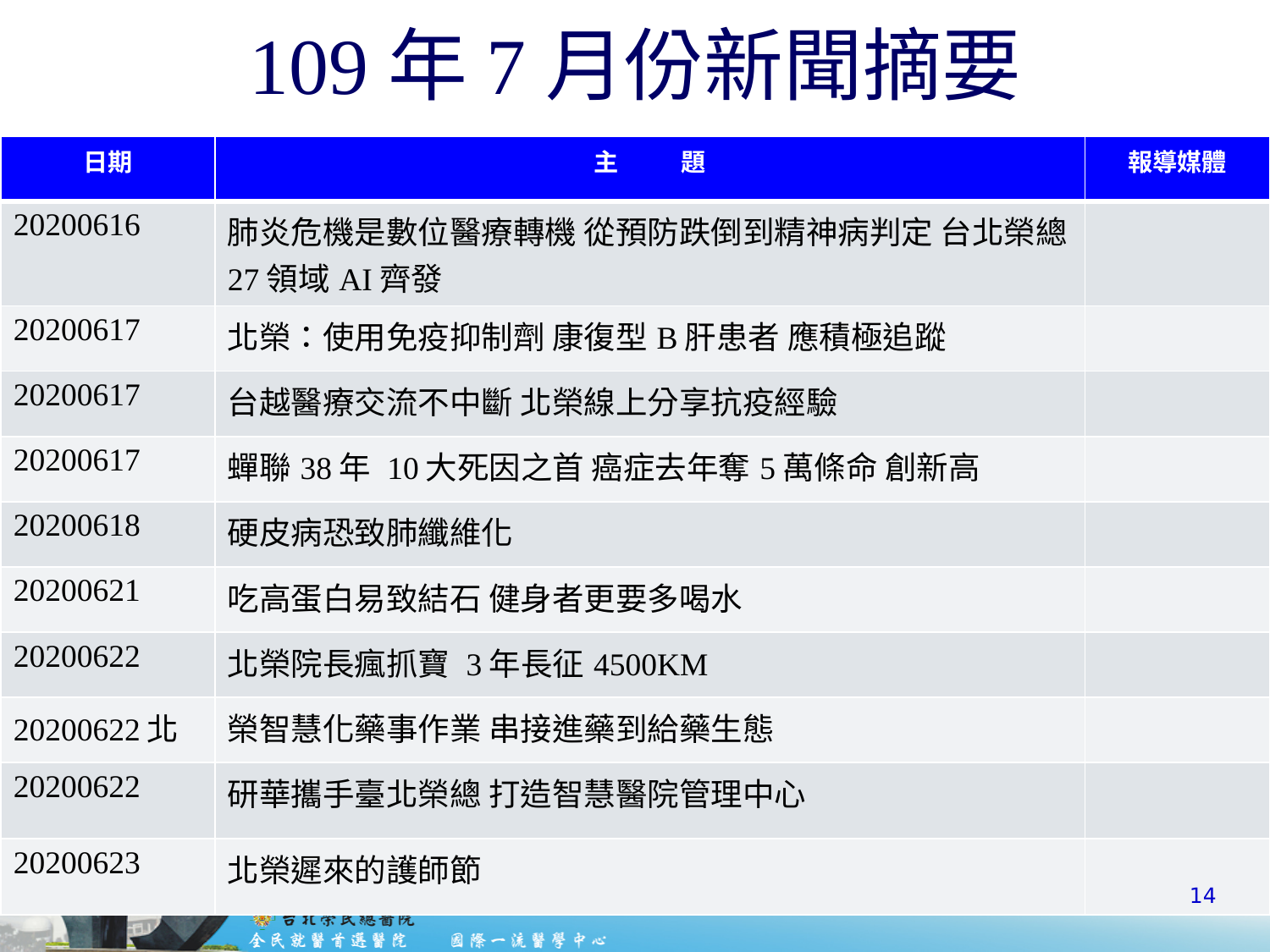

# 109年7月份新聞摘要
| 日期 | 主 題 | 報導媒體 |
| --- | --- | --- |
| 20200616 | 肺炎危機是數位醫療轉機 從預防跌倒到精神病判定 台北榮總27領域AI齊發 |  |
| 20200617 | 北榮：使用免疫抑制劑 康復型B肝患者 應積極追蹤 |  |
| 20200617 | 台越醫療交流不中斷 北榮線上分享抗疫經驗 |  |
| 20200617 | 蟬聯38年 10大死因之首 癌症去年奪5萬條命 創新高 |  |
| 20200618 | 硬皮病恐致肺纖維化 |  |
| 20200621 | 吃高蛋白易致結石 健身者更要多喝水 |  |
| 20200622 | 北榮院長瘋抓寶 3年長征4500KM |  |
| 20200622北 | 榮智慧化藥事作業 串接進藥到給藥生態 |  |
| 20200622 | 研華攜手臺北榮總 打造智慧醫院管理中心 |  |
| 20200623 | 北榮遲來的護師節 |  |
14